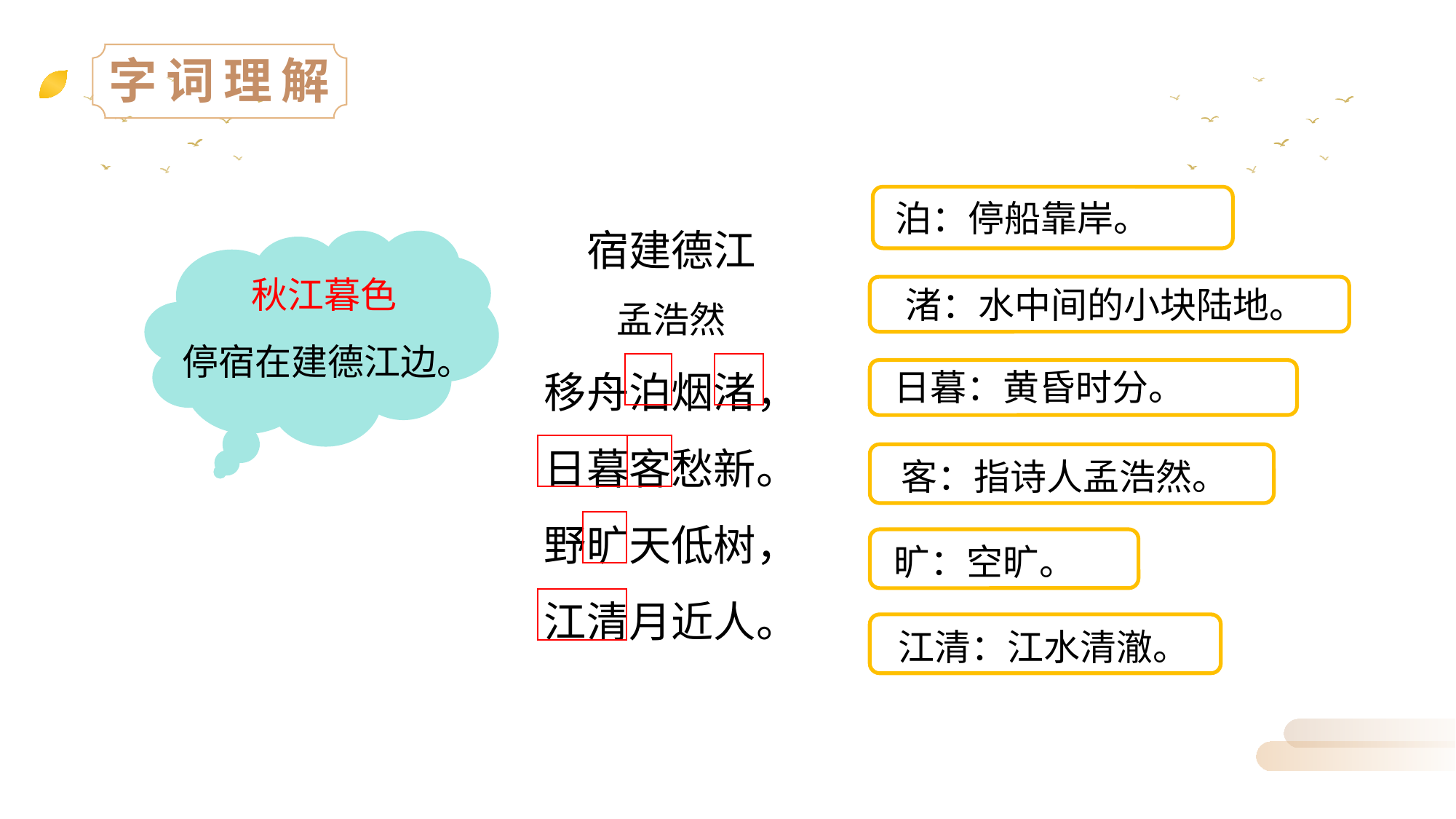

字词理解

泊：停船靠岸。
宿建德江
孟浩然
移舟泊烟渚，
日暮客愁新。
野旷天低树，
江清月近人。

秋江暮色

  渚：水中间的小块陆地。
停宿在建德江边。

日暮：黄昏时分。

客：指诗人孟浩然。

旷：空旷。

江清：江水清澈。